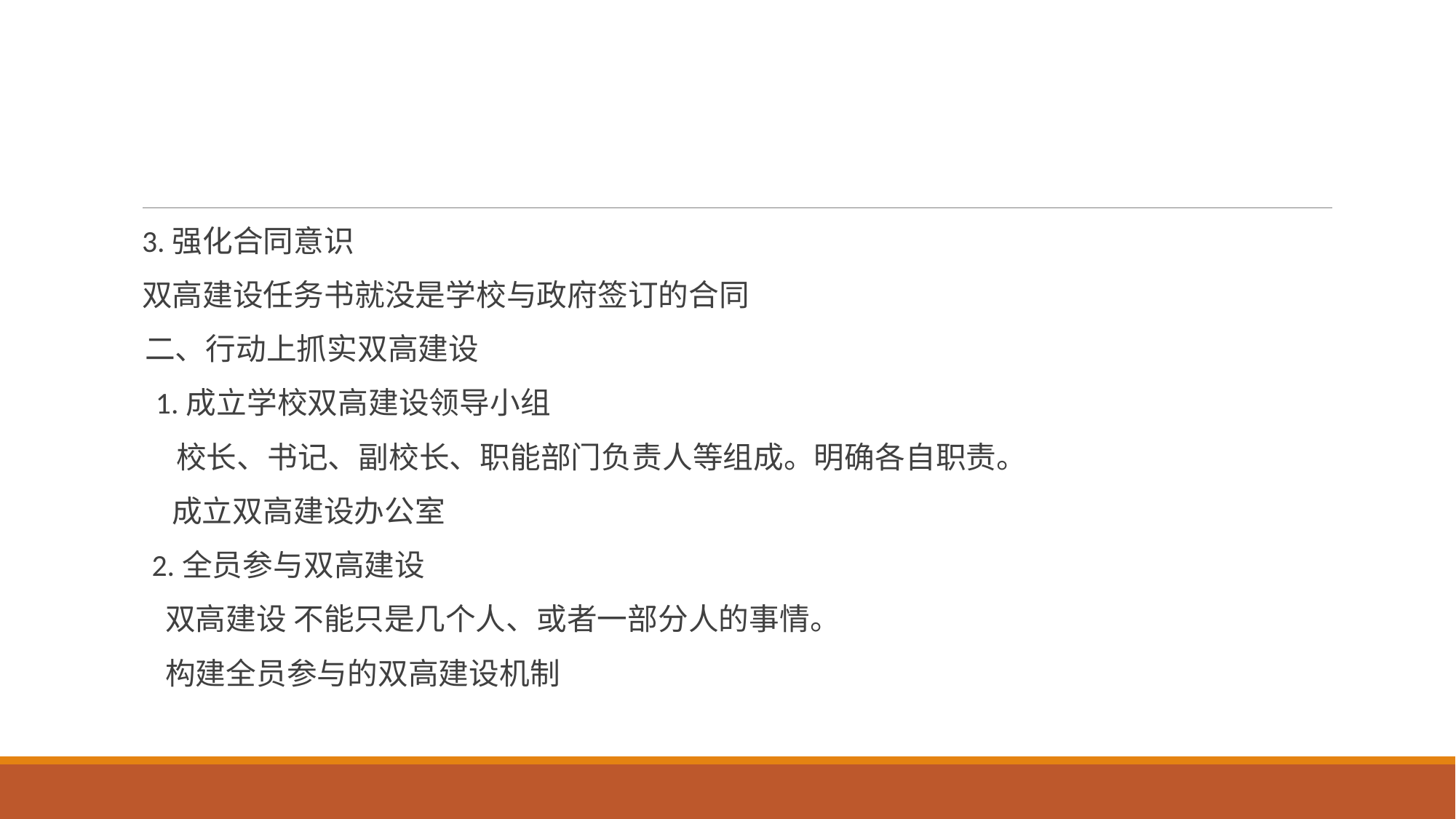

#
3.强化合同意识
双高建设任务书就没是学校与政府签订的合同
 二、行动上抓实双高建设
  1.成立学校双高建设领导小组
    校长、书记、副校长、职能部门负责人等组成。明确各自职责。
     成立双高建设办公室
   2.全员参与双高建设
    双高建设 不能只是几个人、或者一部分人的事情。
    构建全员参与的双高建设机制